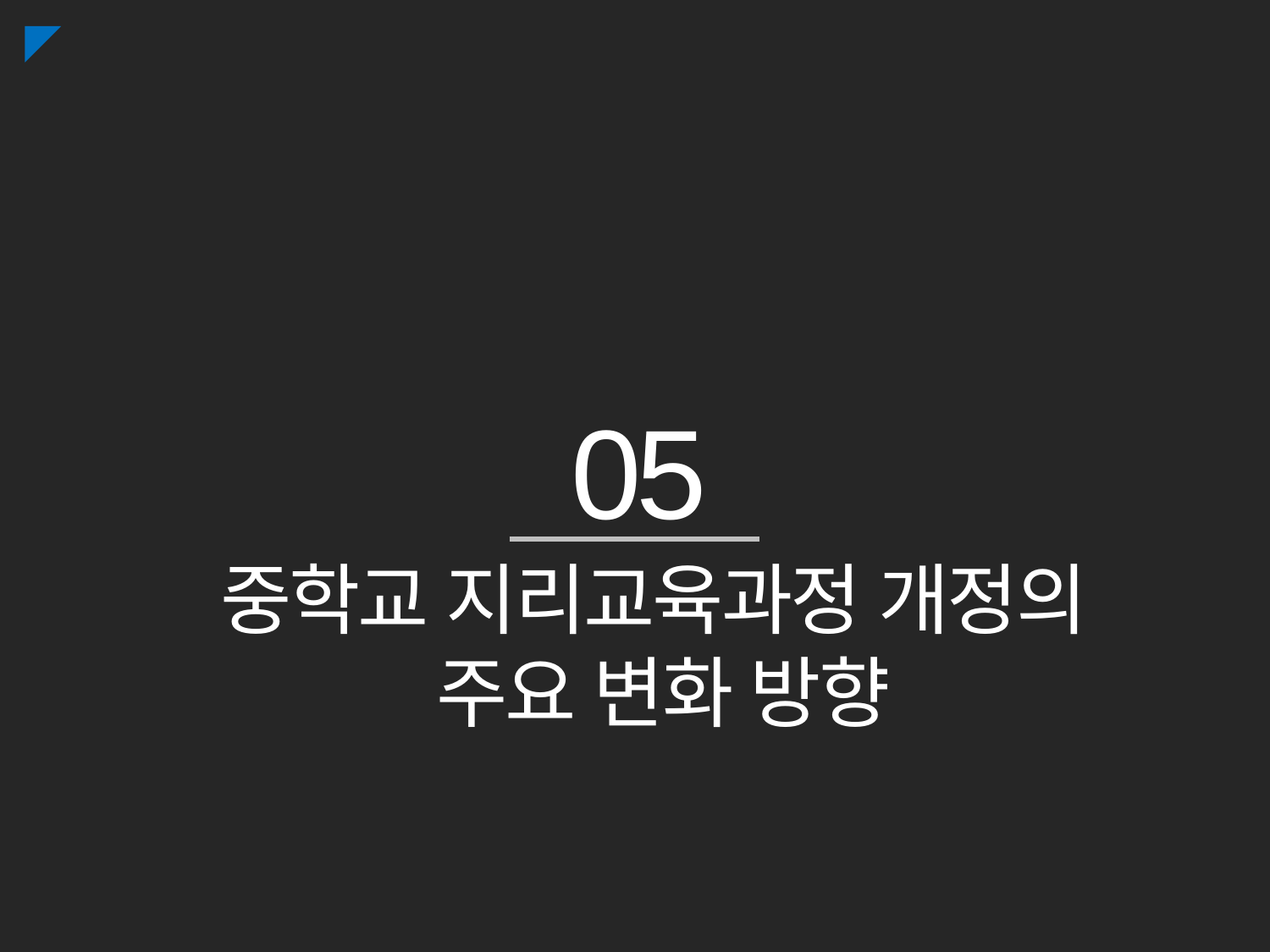

05
중학교 지리교육과정 개정의
주요 변화 방향